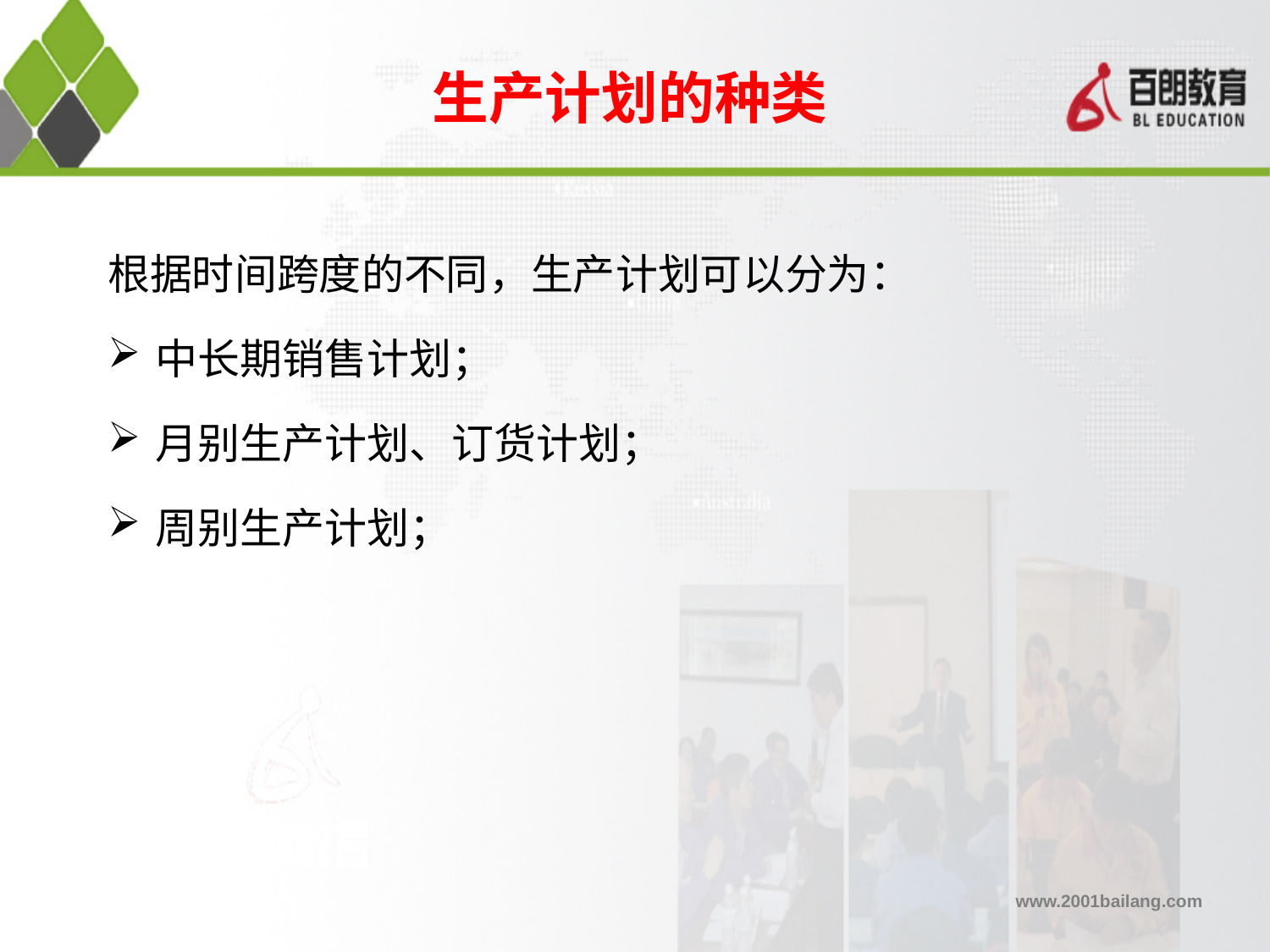

生产计划的种类
根据时间跨度的不同，生产计划可以分为：
中长期销售计划；
月别生产计划、订货计划；
周别生产计划；